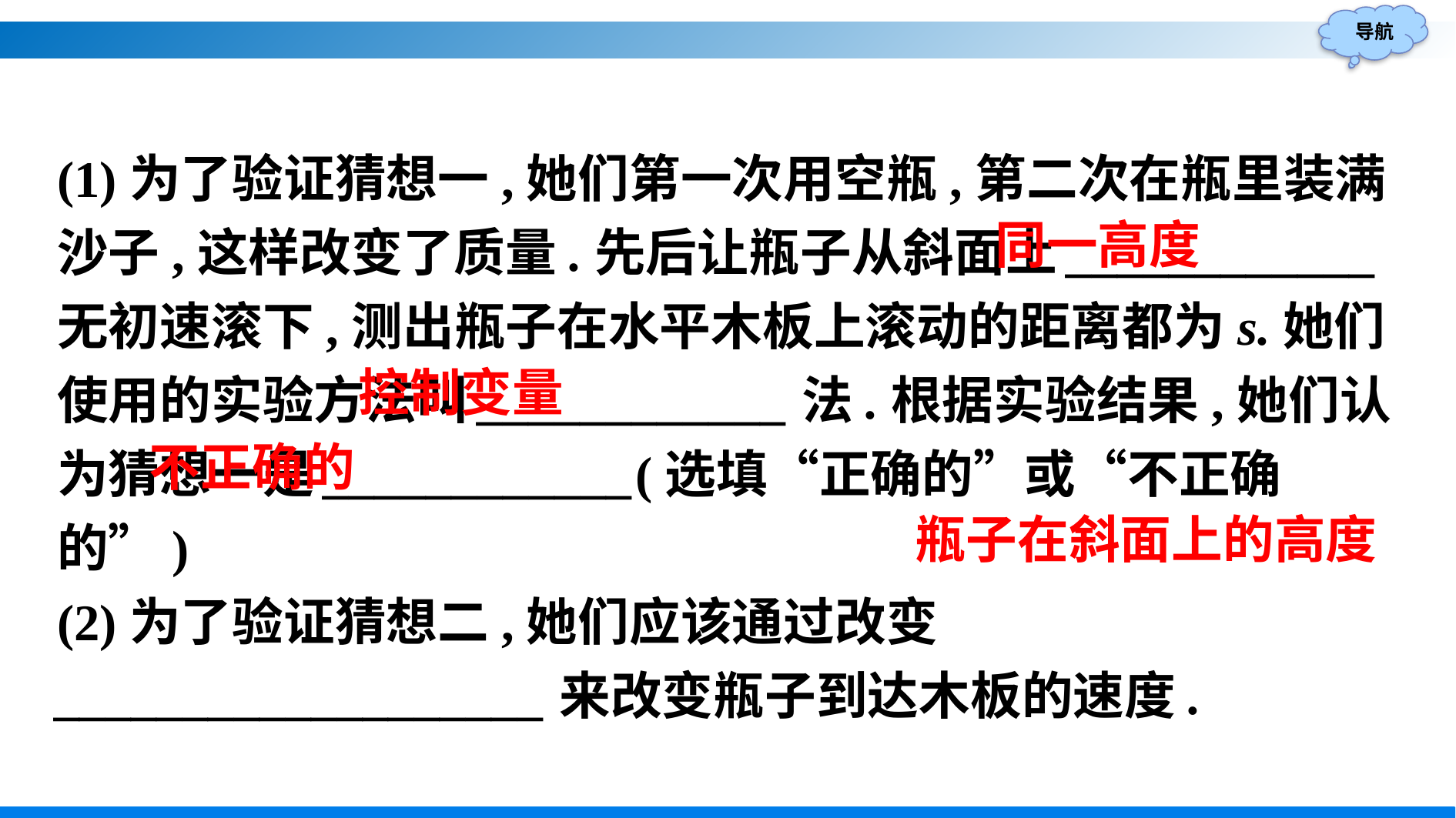

(1)为了验证猜想一,她们第一次用空瓶,第二次在瓶里装满沙子,这样改变了质量.先后让瓶子从斜面上____________无初速滚下,测出瓶子在水平木板上滚动的距离都为s.她们使用的实验方法叫____________法.根据实验结果,她们认为猜想一是____________(选填“正确的”或“不正确的”)
(2)为了验证猜想二,她们应该通过改变___________________来改变瓶子到达木板的速度.
同一高度
控制变量
不正确的
瓶子在斜面上的高度